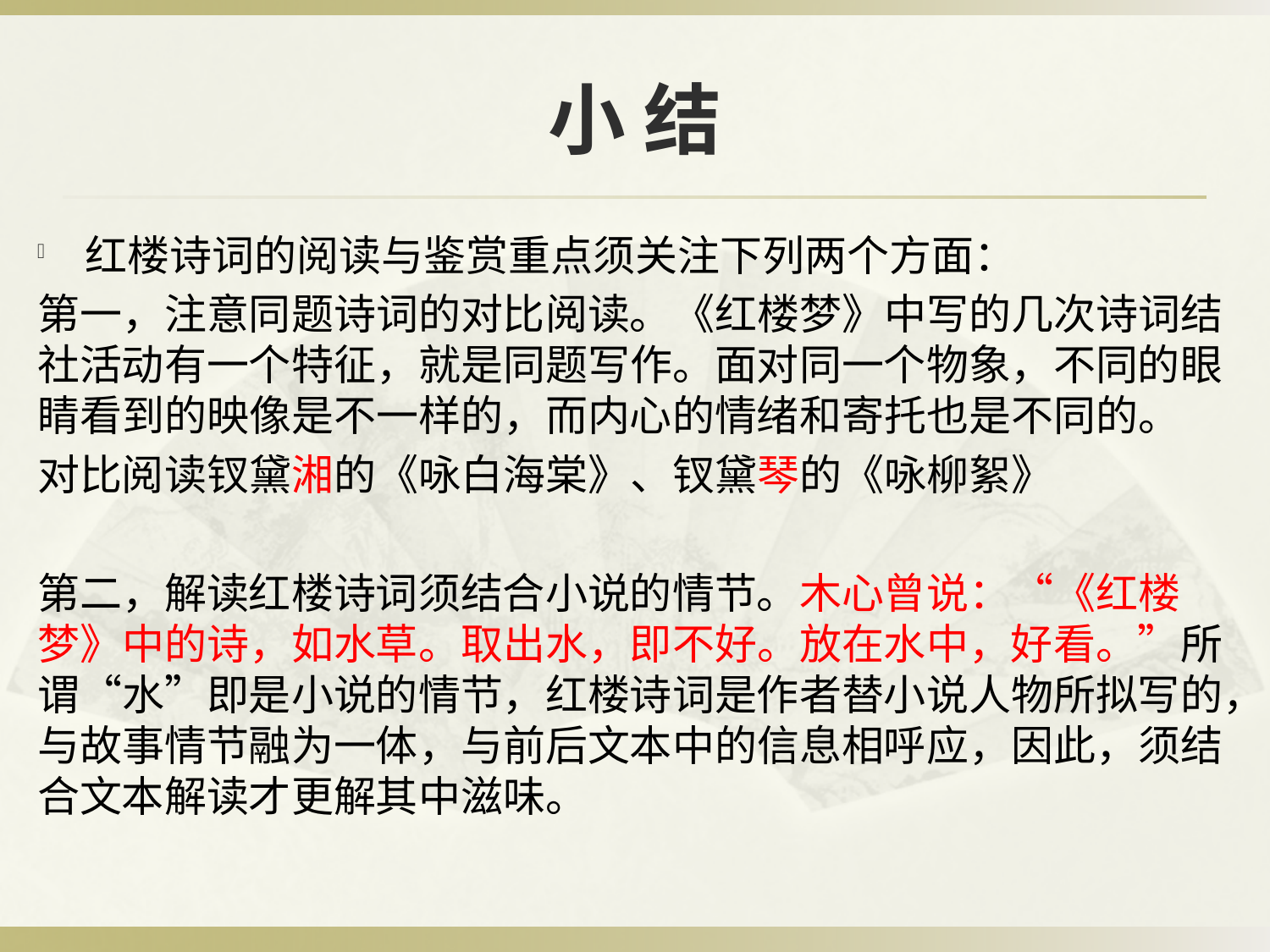

# 小 结
红楼诗词的阅读与鉴赏重点须关注下列两个方面：
第一，注意同题诗词的对比阅读。《红楼梦》中写的几次诗词结社活动有一个特征，就是同题写作。面对同一个物象，不同的眼睛看到的映像是不一样的，而内心的情绪和寄托也是不同的。
对比阅读钗黛湘的《咏白海棠》、钗黛琴的《咏柳絮》

第二，解读红楼诗词须结合小说的情节。木心曾说：“《红楼梦》中的诗，如水草。取出水，即不好。放在水中，好看。”所谓“水”即是小说的情节，红楼诗词是作者替小说人物所拟写的，与故事情节融为一体，与前后文本中的信息相呼应，因此，须结合文本解读才更解其中滋味。